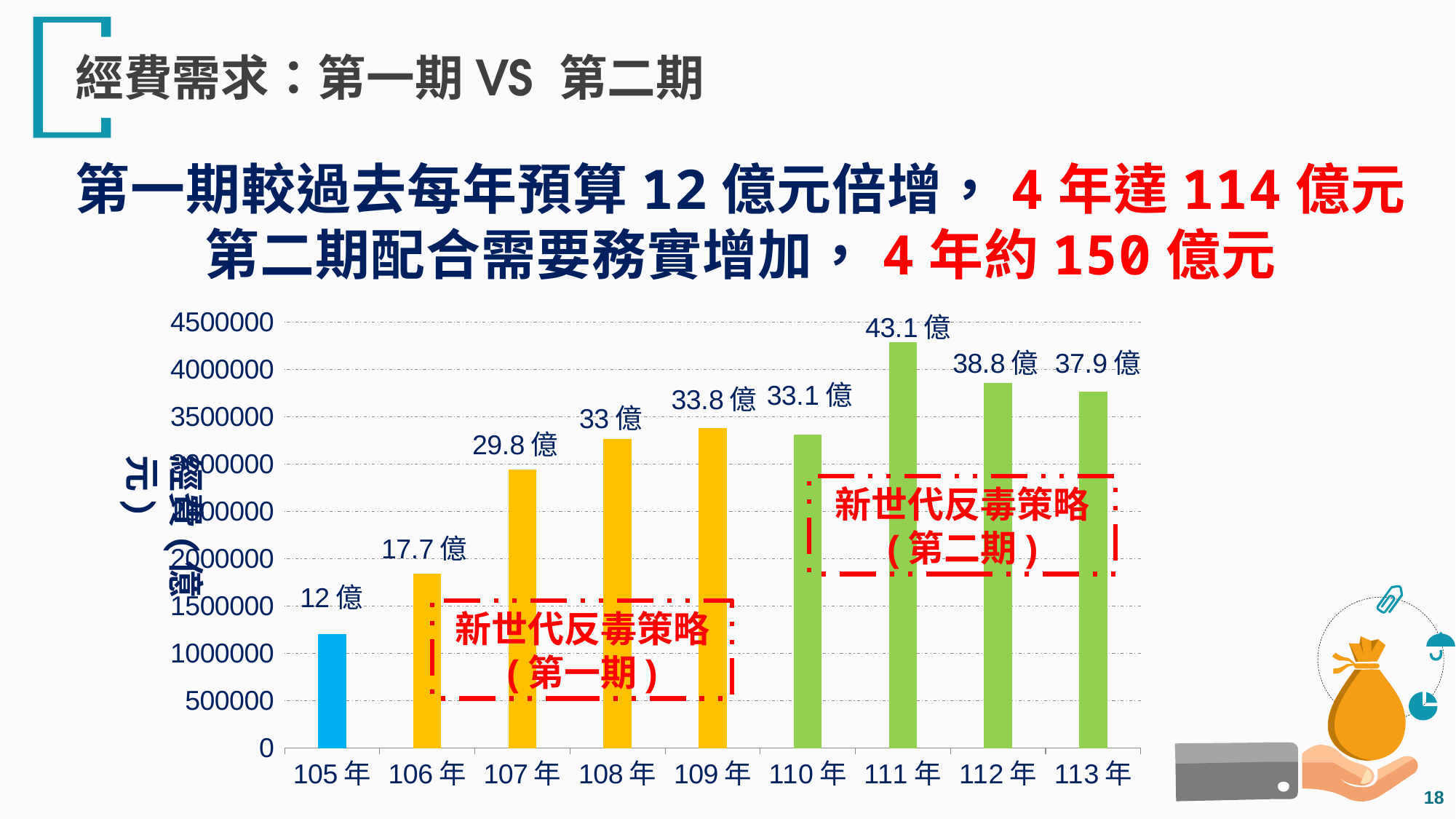

經費需求：第一期VS 第二期
第一期較過去每年預算12億元倍增，4年達114億元
第二期配合需要務實增加，4年約150億元

### Chart

| Category | 億元 |
|---|---|
| 105年 | 1200000.0 |
| 106年 | 1839015.0 |
| 107年 | 2940499.0 |
| 108年 | 3265361.0 |
| 109年 | 3379066.0 |
| 110年 | 3310394.0 |
| 111年 | 4289142.0 |
| 112年 | 3855626.0 |
| 113年 | 3765877.0 |
經費(億元)

新世代反毒策略
(第二期)

新世代反毒策略
(第一期)
18